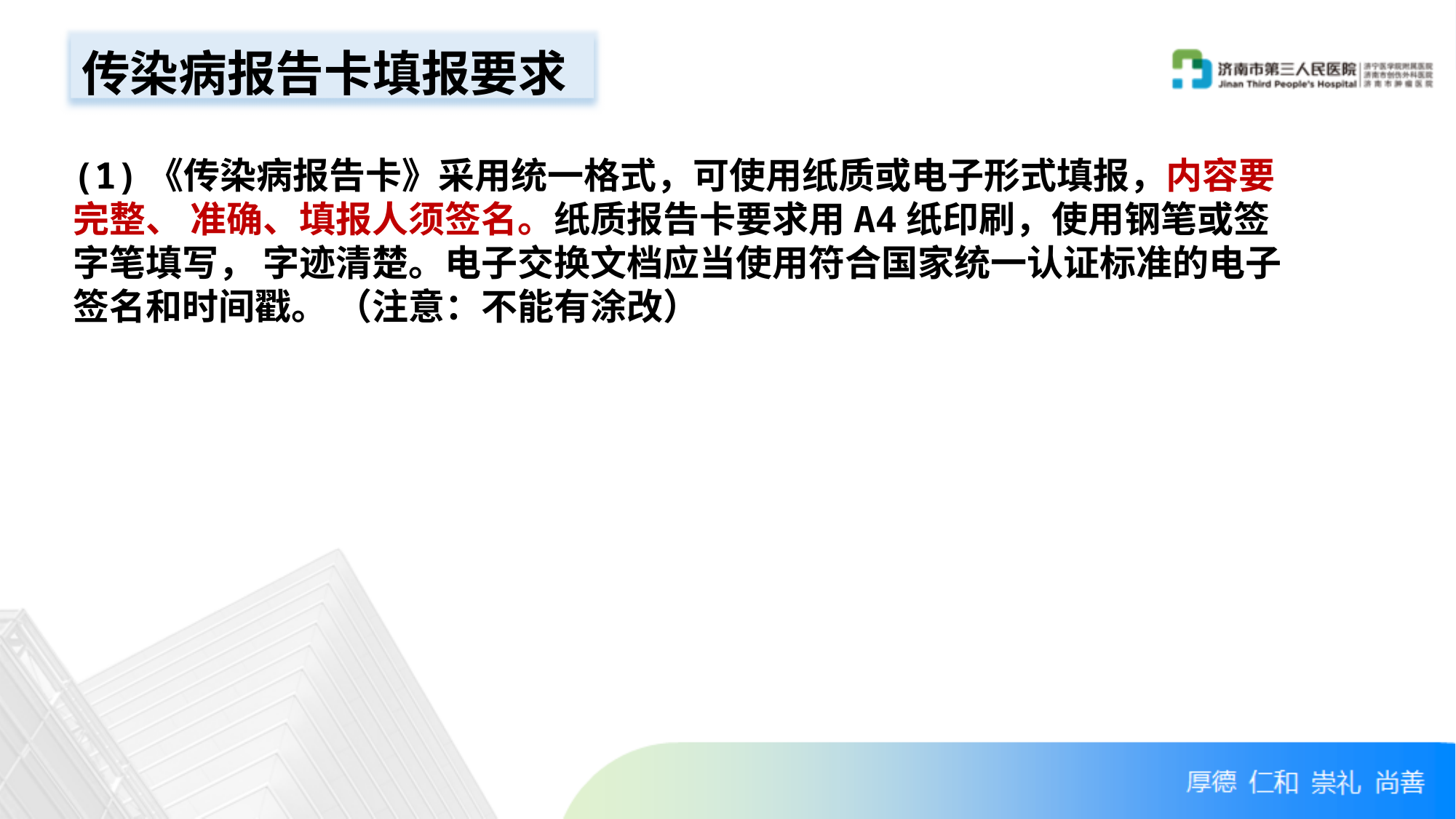

传染病报告卡填报要求
(1)《传染病报告卡》采用统一格式，可使用纸质或电子形式填报，内容要完整、 准确、填报人须签名。纸质报告卡要求用A4纸印刷，使用钢笔或签字笔填写， 字迹清楚。电子交换文档应当使用符合国家统一认证标准的电子签名和时间戳。 （注意：不能有涂改）